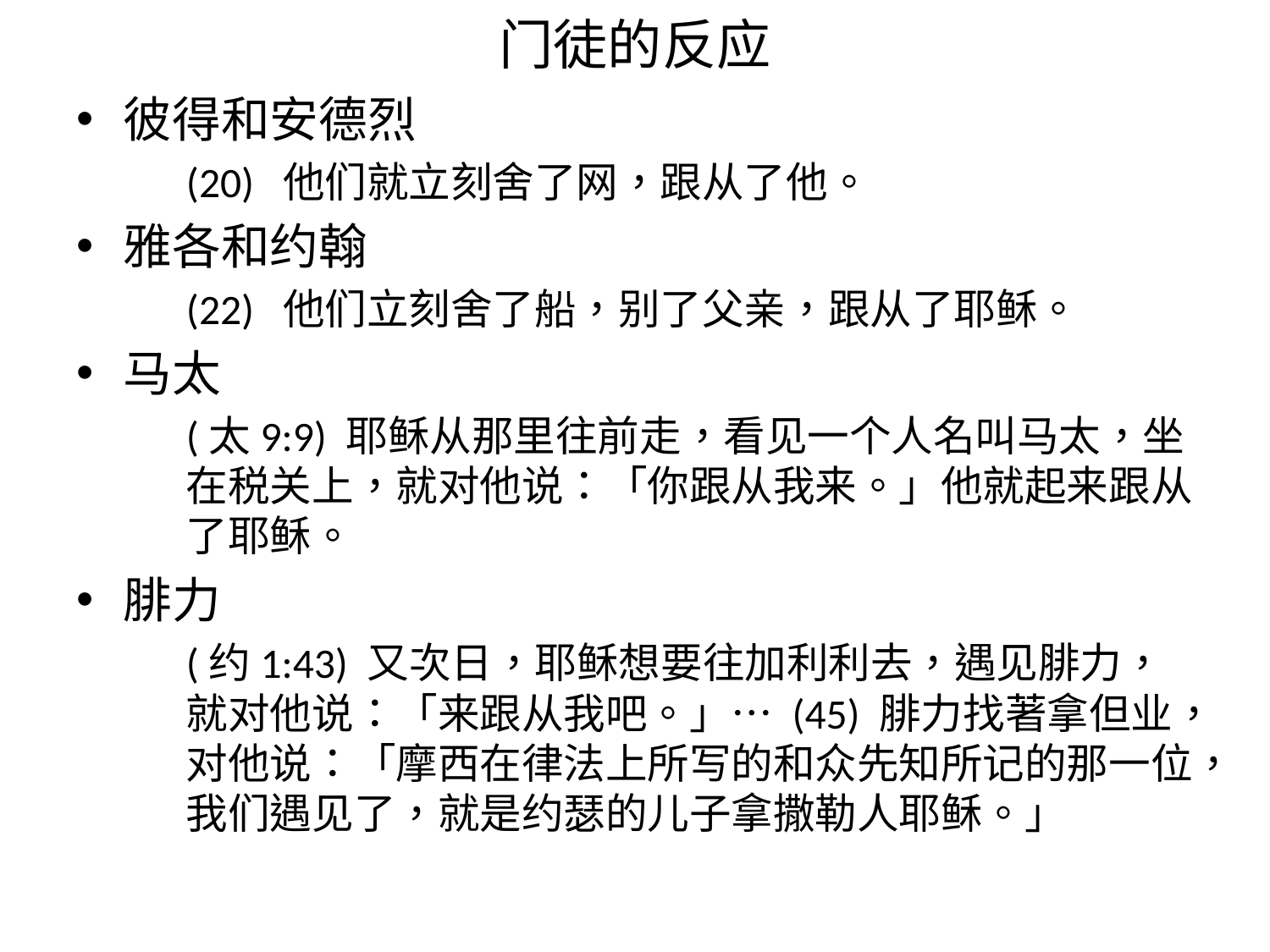

# 门徒的反应
彼得和安德烈
(20)  他们就立刻舍了网，跟从了他。
雅各和约翰
(22)  他们立刻舍了船，别了父亲，跟从了耶稣。
马太
(太9:9) 耶稣从那里往前走，看见一个人名叫马太，坐在税关上，就对他说：「你跟从我来。」他就起来跟从了耶稣。
腓力
(约1:43) 又次日，耶稣想要往加利利去，遇见腓力，就对他说：「来跟从我吧。」… (45) 腓力找著拿但业，对他说：「摩西在律法上所写的和众先知所记的那一位，我们遇见了，就是约瑟的儿子拿撒勒人耶稣。」